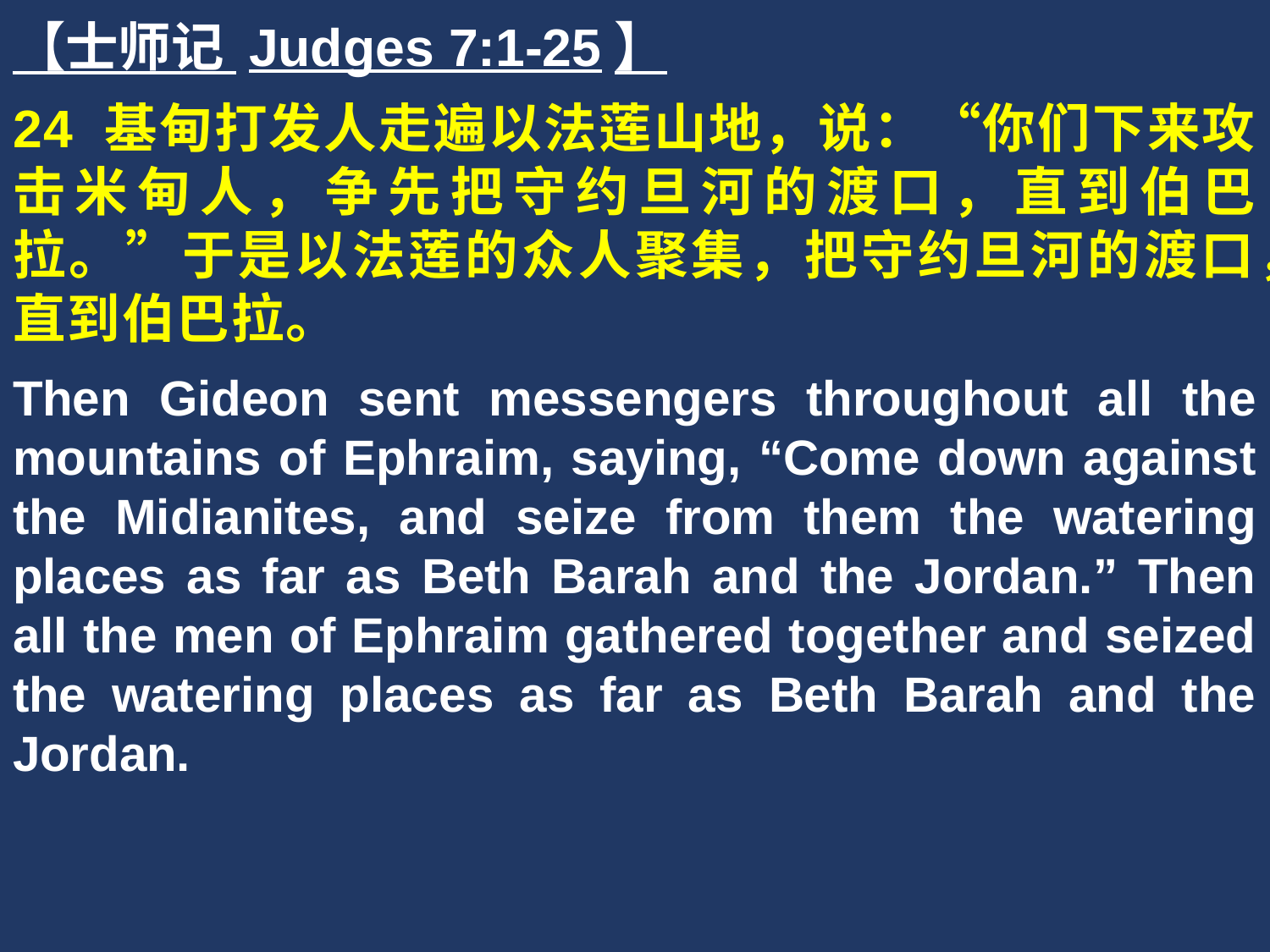

【士师记 Judges 7:1-25】
24 基甸打发人走遍以法莲山地，说：“你们下来攻击米甸人，争先把守约旦河的渡口，直到伯巴拉。”于是以法莲的众人聚集，把守约旦河的渡口，直到伯巴拉。
Then Gideon sent messengers throughout all the mountains of Ephraim, saying, “Come down against the Midianites, and seize from them the watering places as far as Beth Barah and the Jordan.” Then all the men of Ephraim gathered together and seized the watering places as far as Beth Barah and the Jordan.